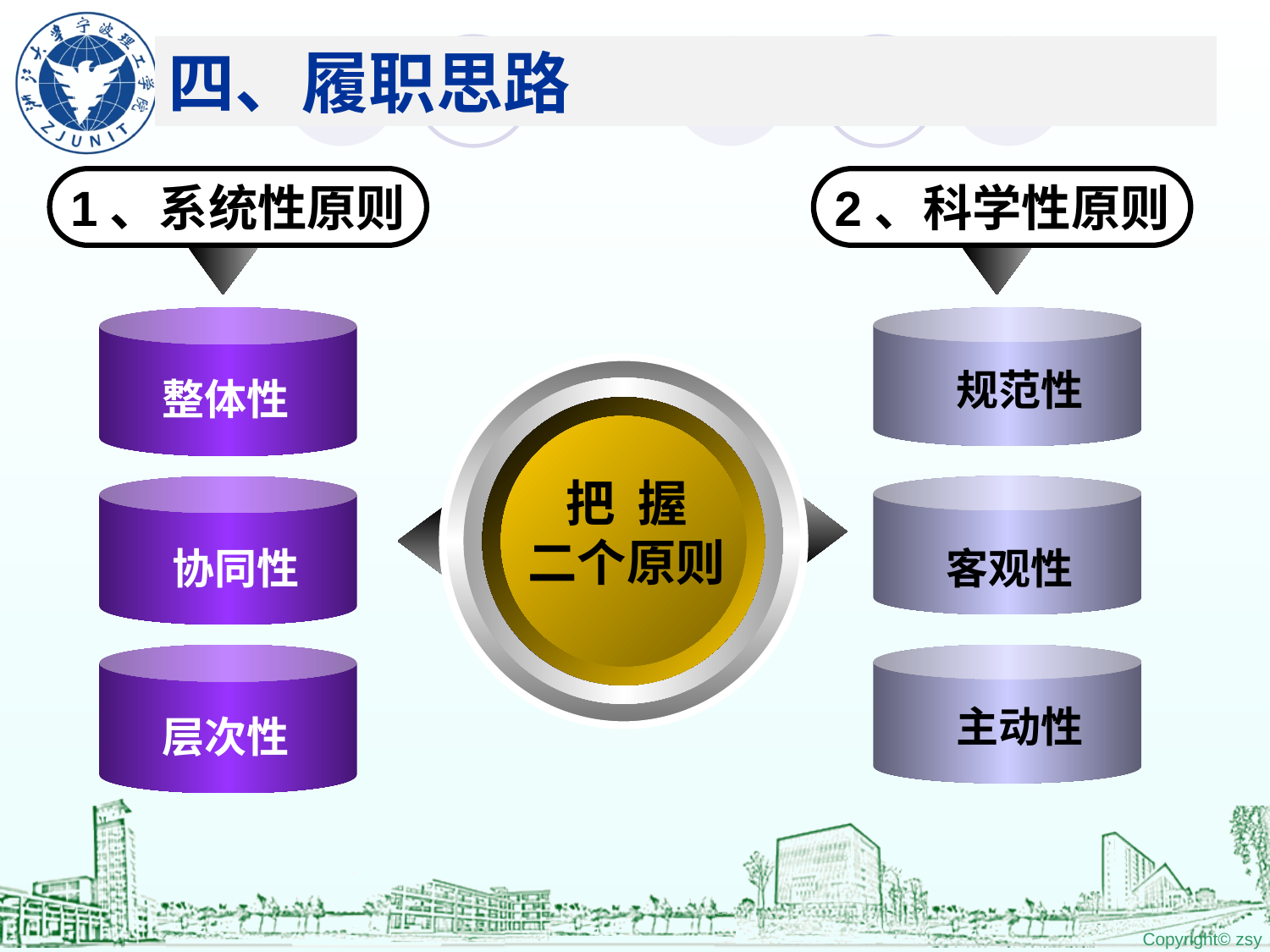

# 四、履职思路
1、系统性原则
2、科学性原则

规范性
整体性
把  握
二个原则

协同性
客观性

主动性
层次性